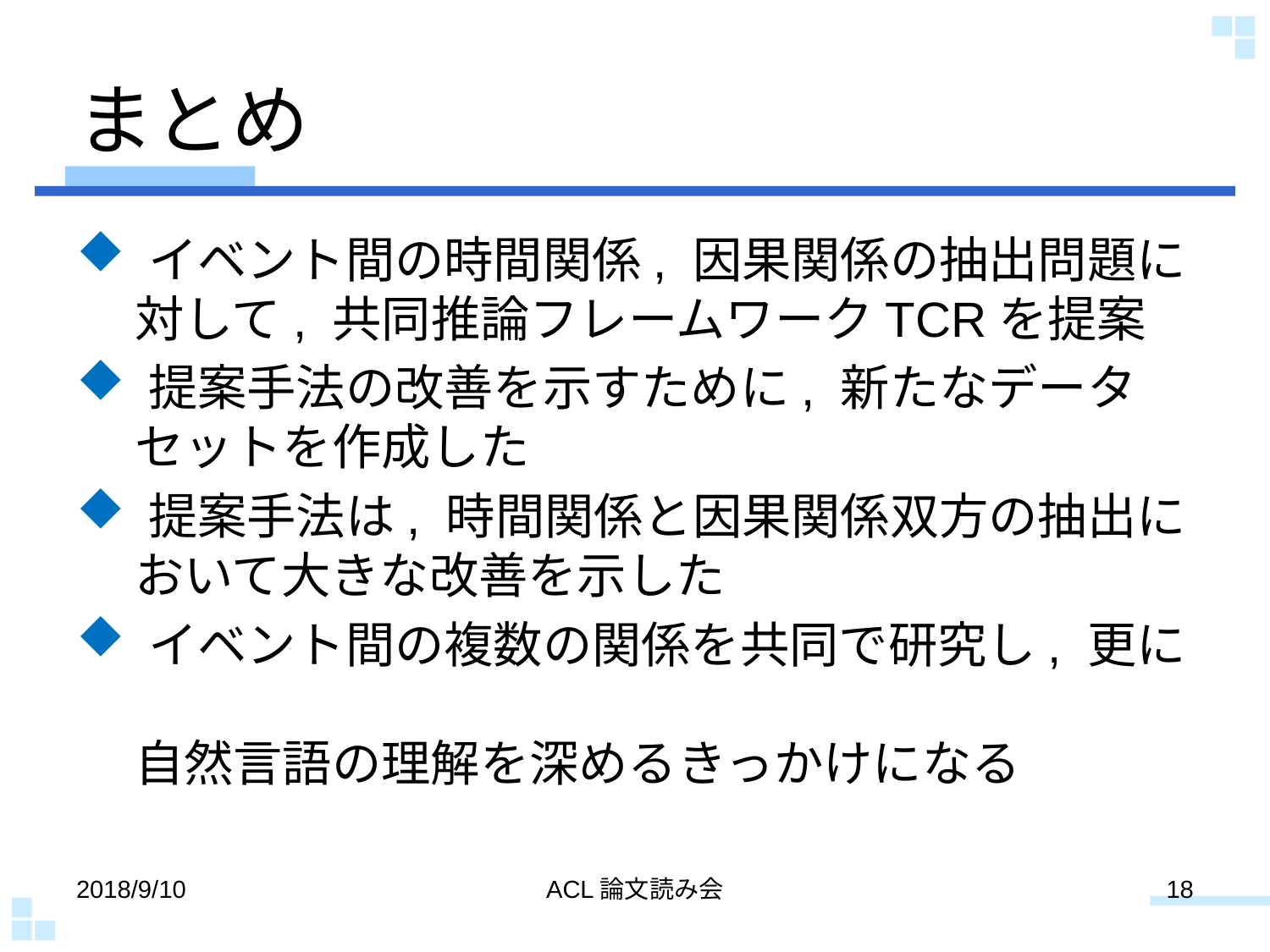

# まとめ
 イベント間の時間関係, 因果関係の抽出問題に
 対して, 共同推論フレームワークTCRを提案
 提案手法の改善を示すために, 新たなデータ
 セットを作成した
 提案手法は, 時間関係と因果関係双方の抽出に
 おいて大きな改善を示した
 イベント間の複数の関係を共同で研究し, 更に
 自然言語の理解を深めるきっかけになる
2018/9/10
ACL論文読み会
18